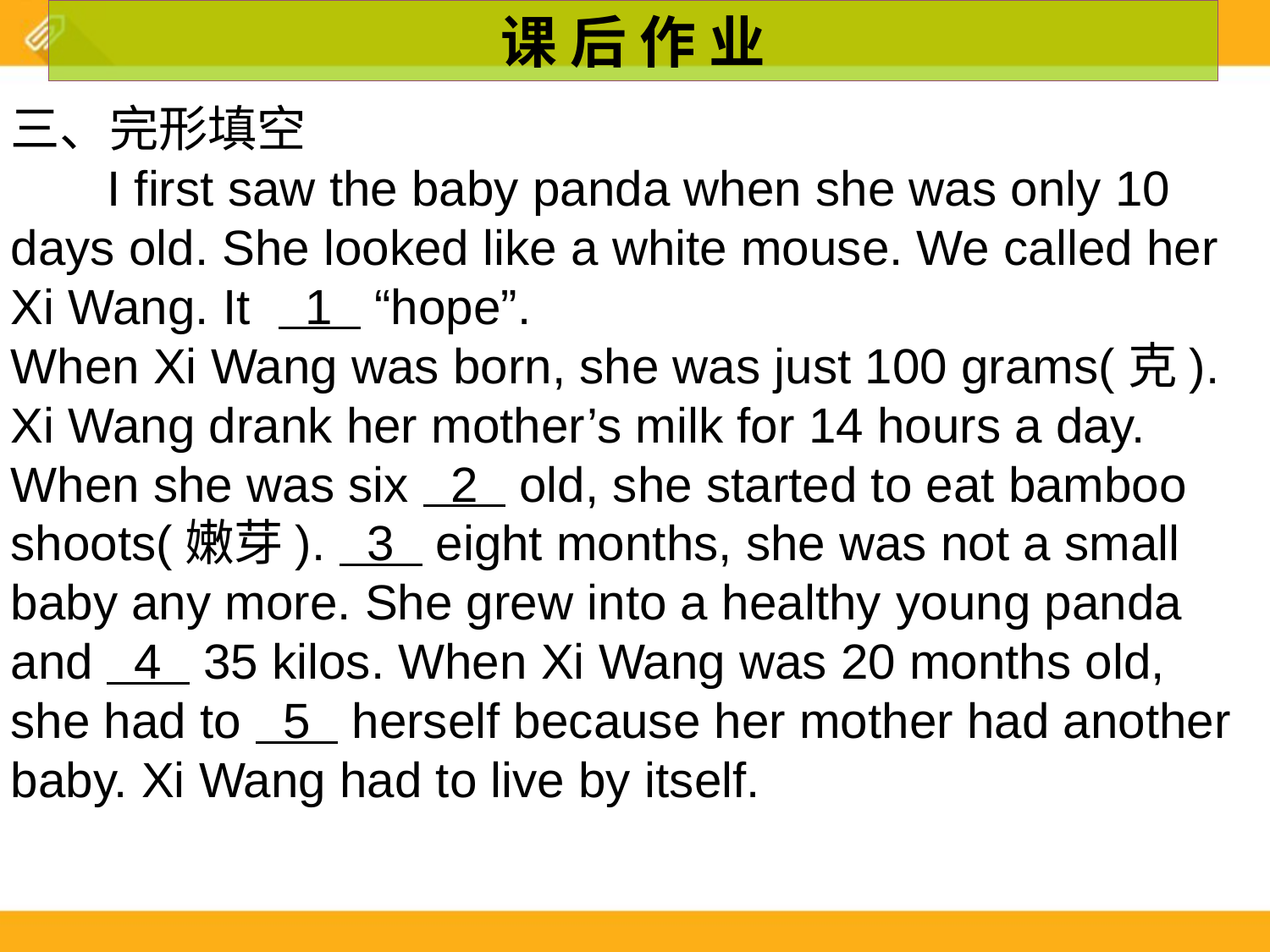

课 后 作 业
三、完形填空
       I first saw the baby panda when she was only 10 days old. She looked like a white mouse. We called her Xi Wang. It    1   “hope”.
When Xi Wang was born, she was just 100 grams(克). Xi Wang drank her mother’s milk for 14 hours a day. When she was six   2   old, she started to eat bamboo shoots(嫩芽).   3   eight months, she was not a small baby any more. She grew into a healthy young panda and   4   35 kilos. When Xi Wang was 20 months old, she had to   5   herself because her mother had another baby. Xi Wang had to live by itself.